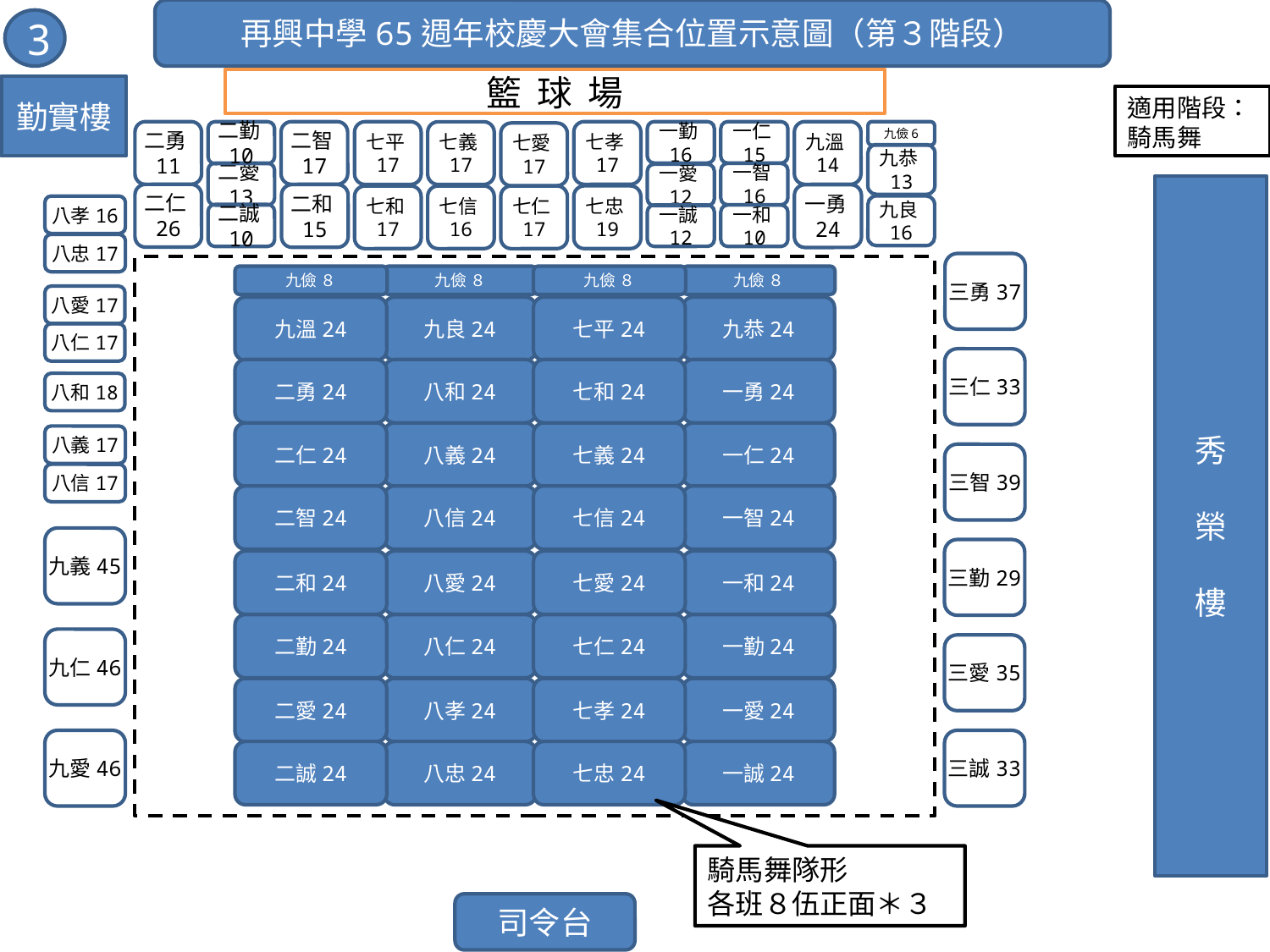

再興中學65週年校慶大會集合位置示意圖（第３階段）
3
籃  球  場
勤實樓
適用階段：
騎馬舞
二勇11
二仁26
二勤10
二愛13
二誠10
二智17
二和15
七孝17
七忠19
一勤16
一愛12
一誠12
一仁15
一智16
一和10
九溫14
一勇24
七平17
七和17
七義17
七信16
七愛17
七仁17
九儉6
九恭13
九良16
秀

榮

樓
八孝16
八忠17
三勇37

九儉 ８
九儉 ８
九儉 ８
九儉 ８
九溫24
九良24
七平24
九恭24
二勇24
八和24
七和24
一勇24
二仁24
八義24
七義24
一仁24
二智24
八信24
七信24
一智24
二和24
八愛24
七愛24
一和24
二勤24
八仁24
七仁24
一勤24
二愛24
八孝24
七孝24
一愛24
二誠24
八忠24
七忠24
一誠24
八愛17
八仁17
三仁33
八和18
八義17
八信17
三智39
九義45
三勤29
九仁46
三愛35
九愛46
三誠33
騎馬舞隊形
各班８伍正面＊３
司令台